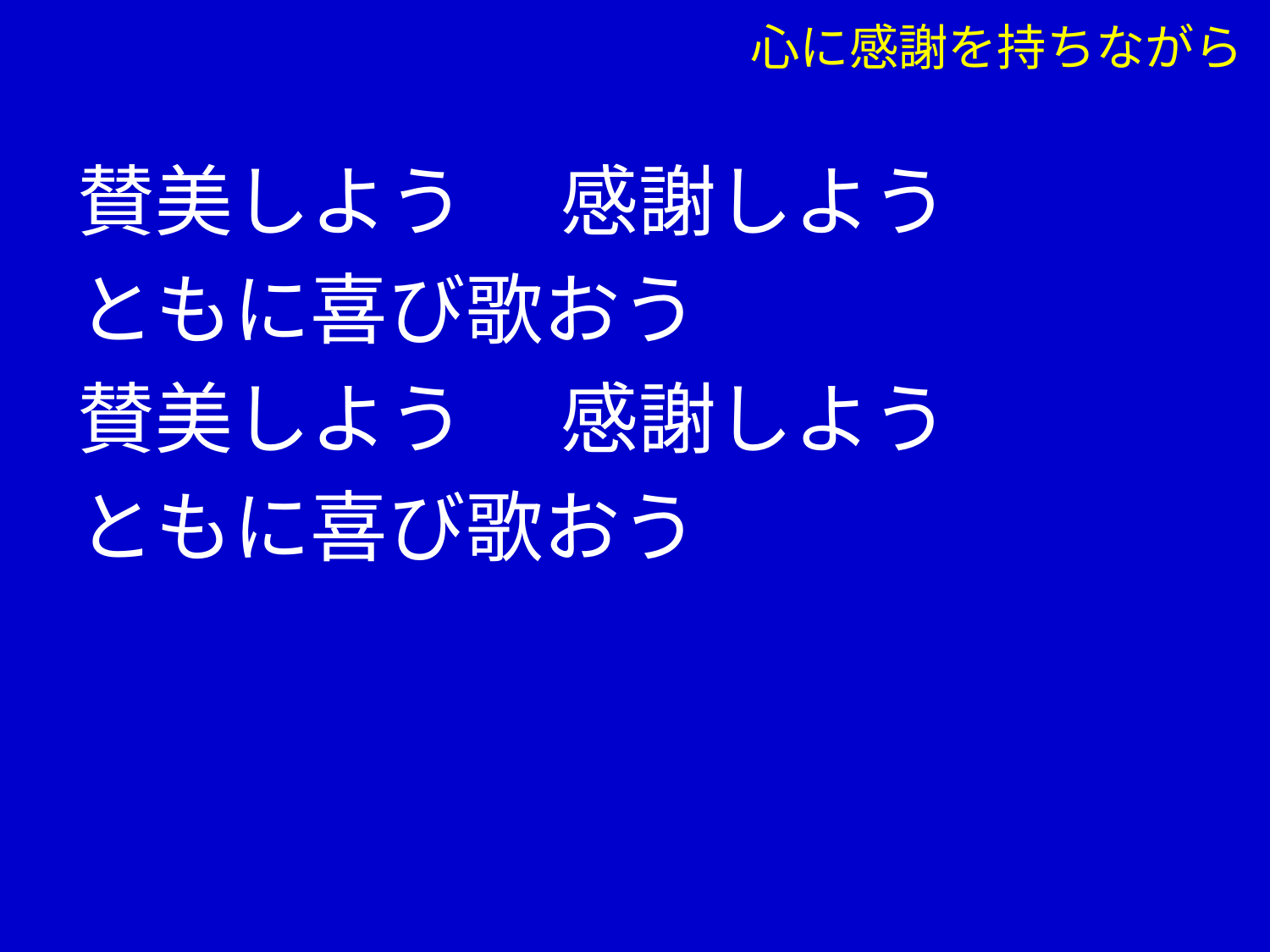

# 心に感謝を持ちながら
賛美しよう 　感謝しよう
ともに喜び歌おう
賛美しよう 　感謝しよう
ともに喜び歌おう